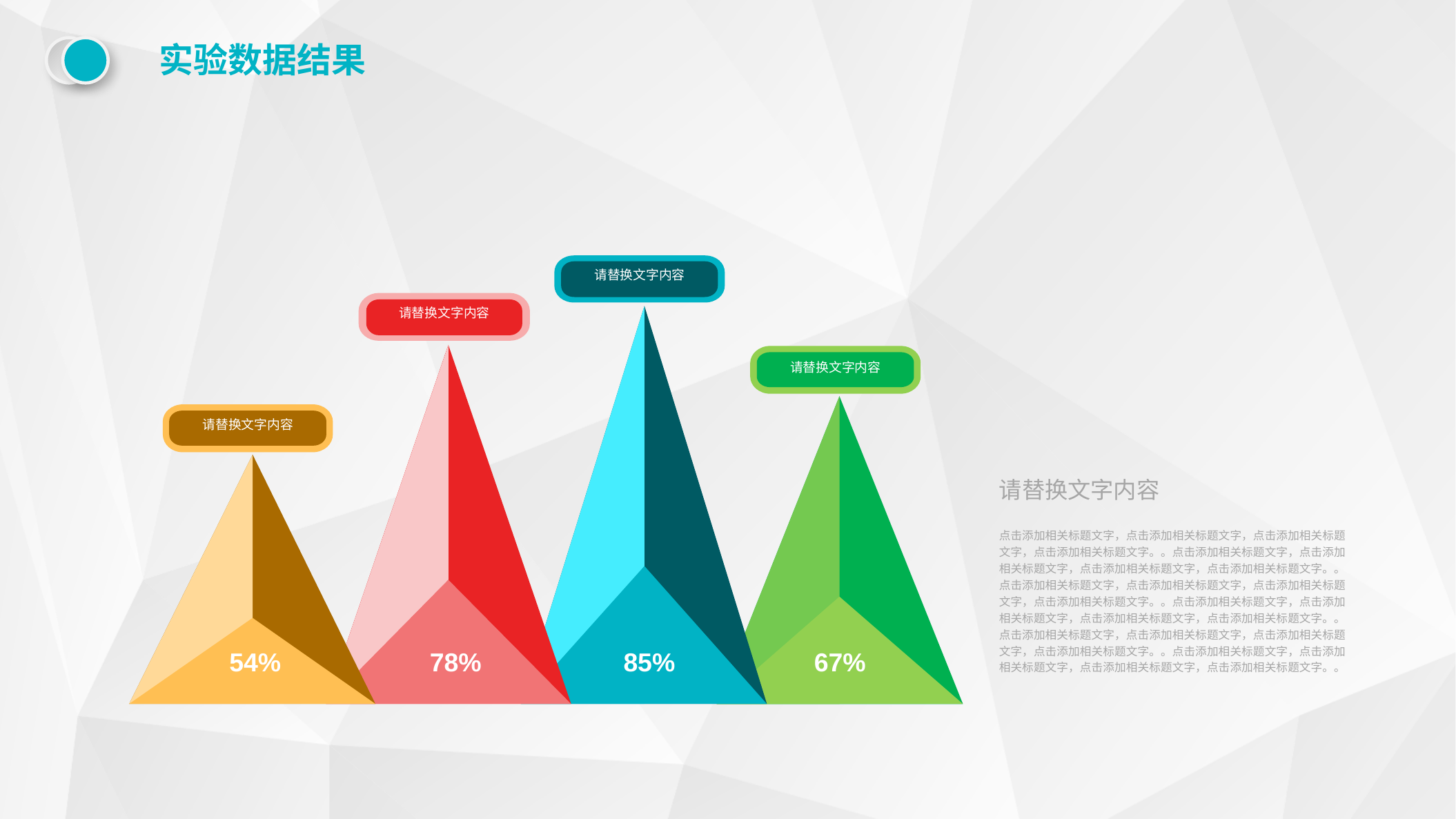

实验数据结果

请替换文字内容

请替换文字内容

请替换文字内容

请替换文字内容

请替换文字内容
点击添加相关标题文字，点击添加相关标题文字，点击添加相关标题文字，点击添加相关标题文字。。点击添加相关标题文字，点击添加相关标题文字，点击添加相关标题文字，点击添加相关标题文字。。点击添加相关标题文字，点击添加相关标题文字，点击添加相关标题文字，点击添加相关标题文字。。点击添加相关标题文字，点击添加相关标题文字，点击添加相关标题文字，点击添加相关标题文字。。点击添加相关标题文字，点击添加相关标题文字，点击添加相关标题文字，点击添加相关标题文字。。点击添加相关标题文字，点击添加相关标题文字，点击添加相关标题文字，点击添加相关标题文字。。

54%
78%
85%
67%